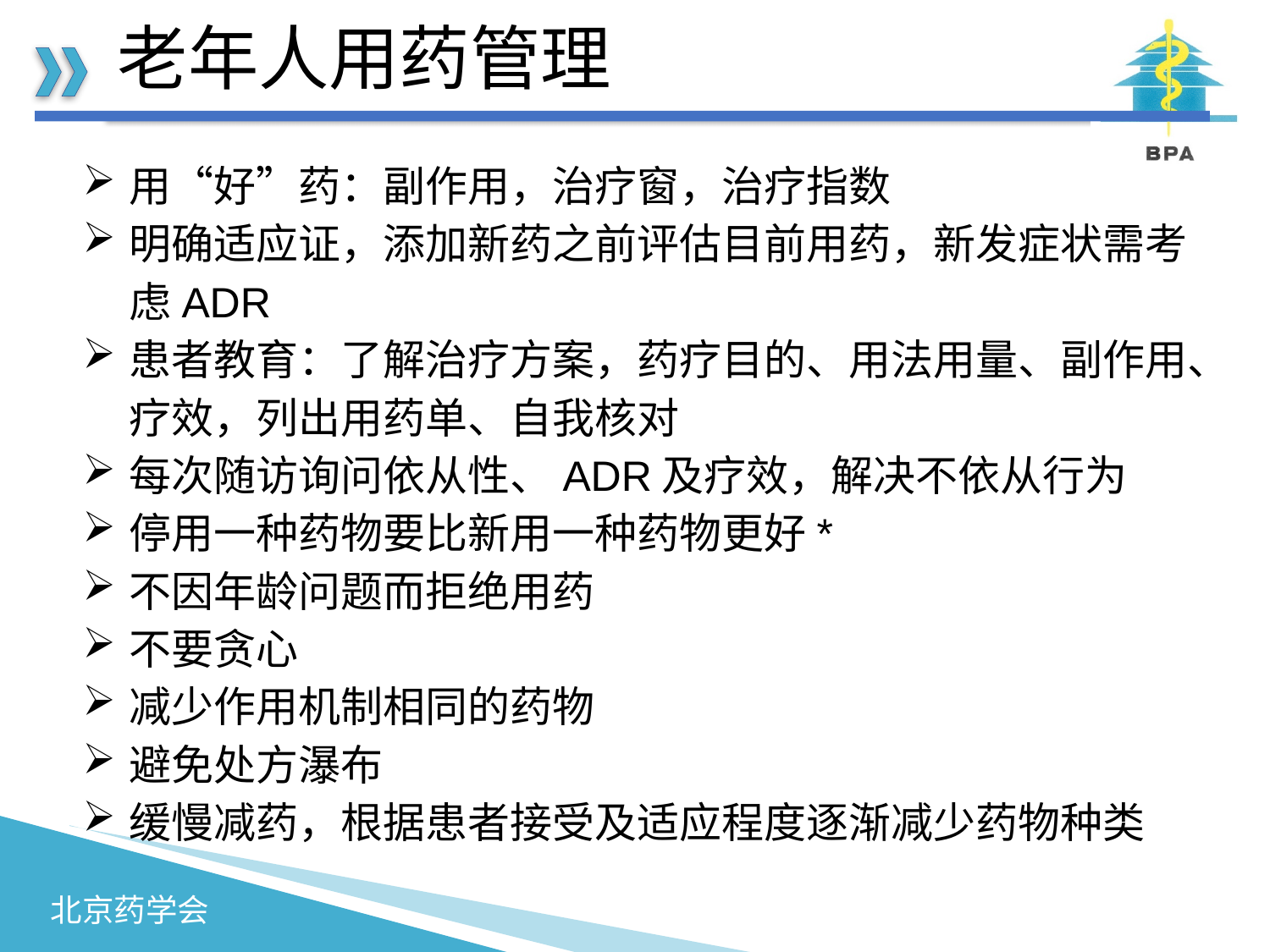

# 老年人用药管理

用“好”药：副作用，治疗窗，治疗指数
明确适应证，添加新药之前评估目前用药，新发症状需考虑ADR
患者教育：了解治疗方案，药疗目的、用法用量、副作用、疗效，列出用药单、自我核对
每次随访询问依从性、ADR及疗效，解决不依从行为
停用一种药物要比新用一种药物更好*
不因年龄问题而拒绝用药
不要贪心
减少作用机制相同的药物
避免处方瀑布
缓慢减药，根据患者接受及适应程度逐渐减少药物种类